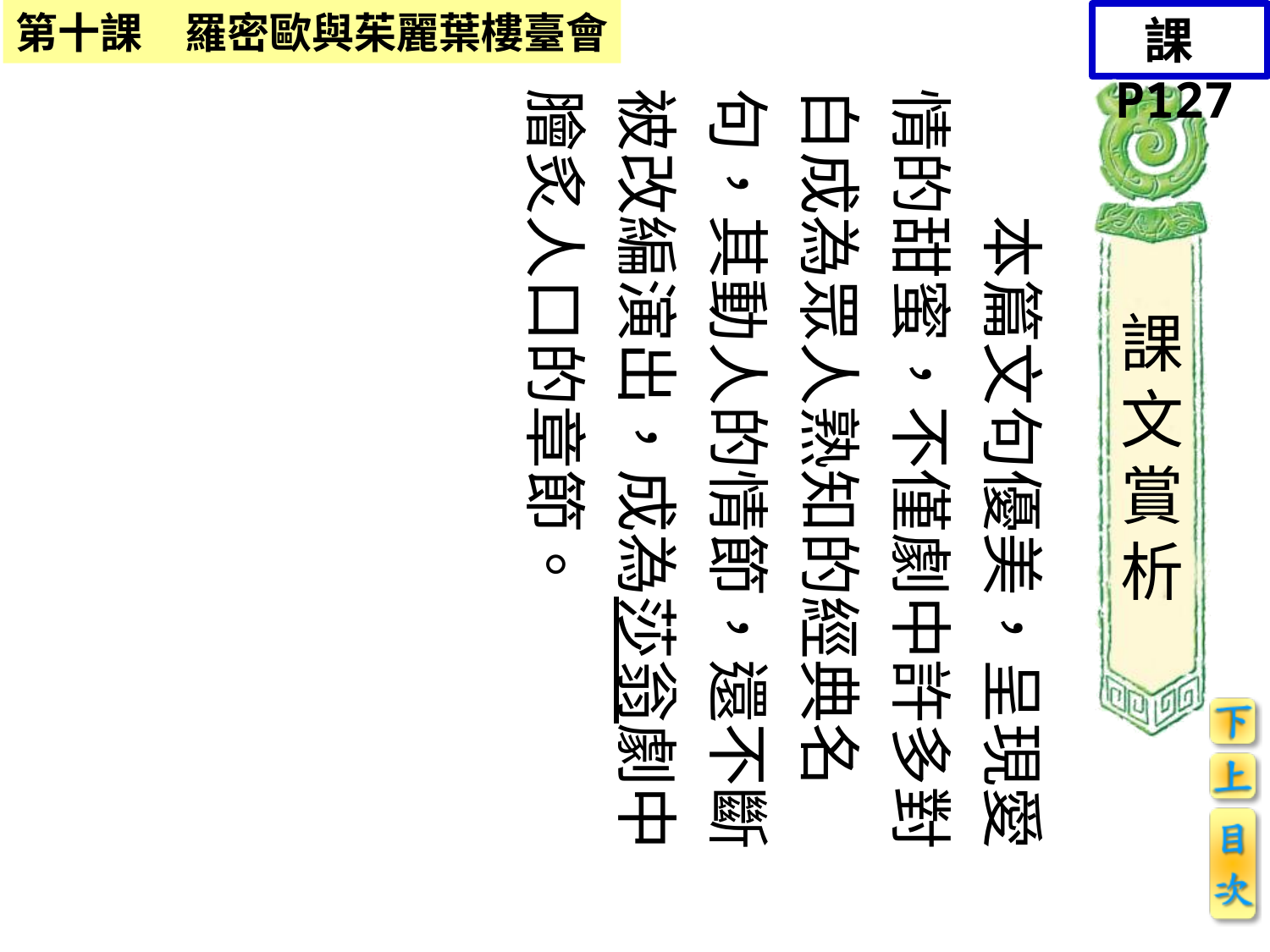

課P127
	本篇文句優美，呈現愛情的甜蜜，不僅劇中許多對白成為眾人熟知的經典名句，其動人的情節，還不斷被改編演出，成為莎翁劇中膾炙人口的章節。
課文賞析